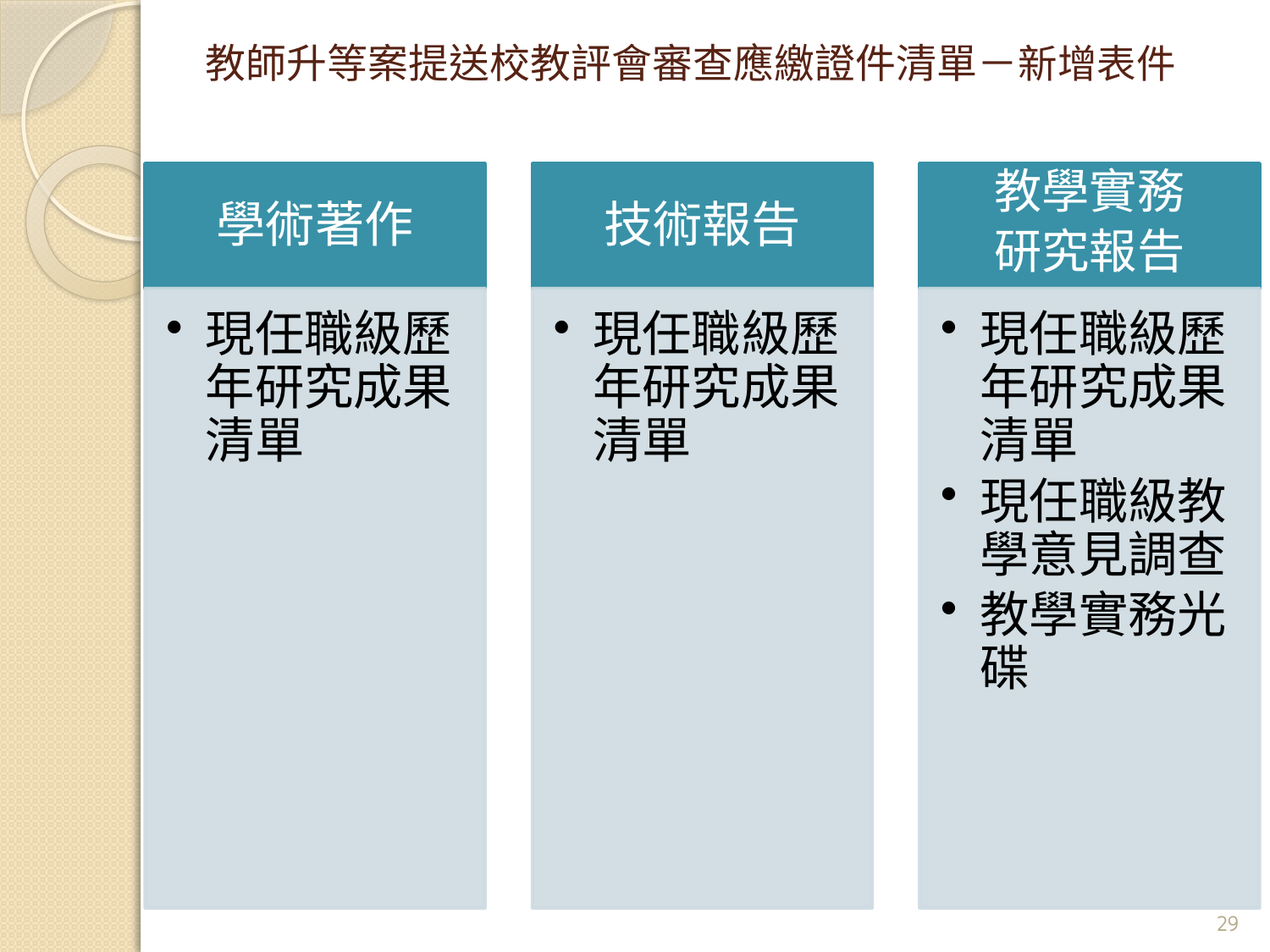

# 教師升等案提送校教評會審查應繳證件清單－新增表件
學術著作
現任職級歷年研究成果清單
技術報告
現任職級歷年研究成果清單
教學實務
研究報告
現任職級歷年研究成果清單
現任職級教學意見調查
教學實務光碟
29